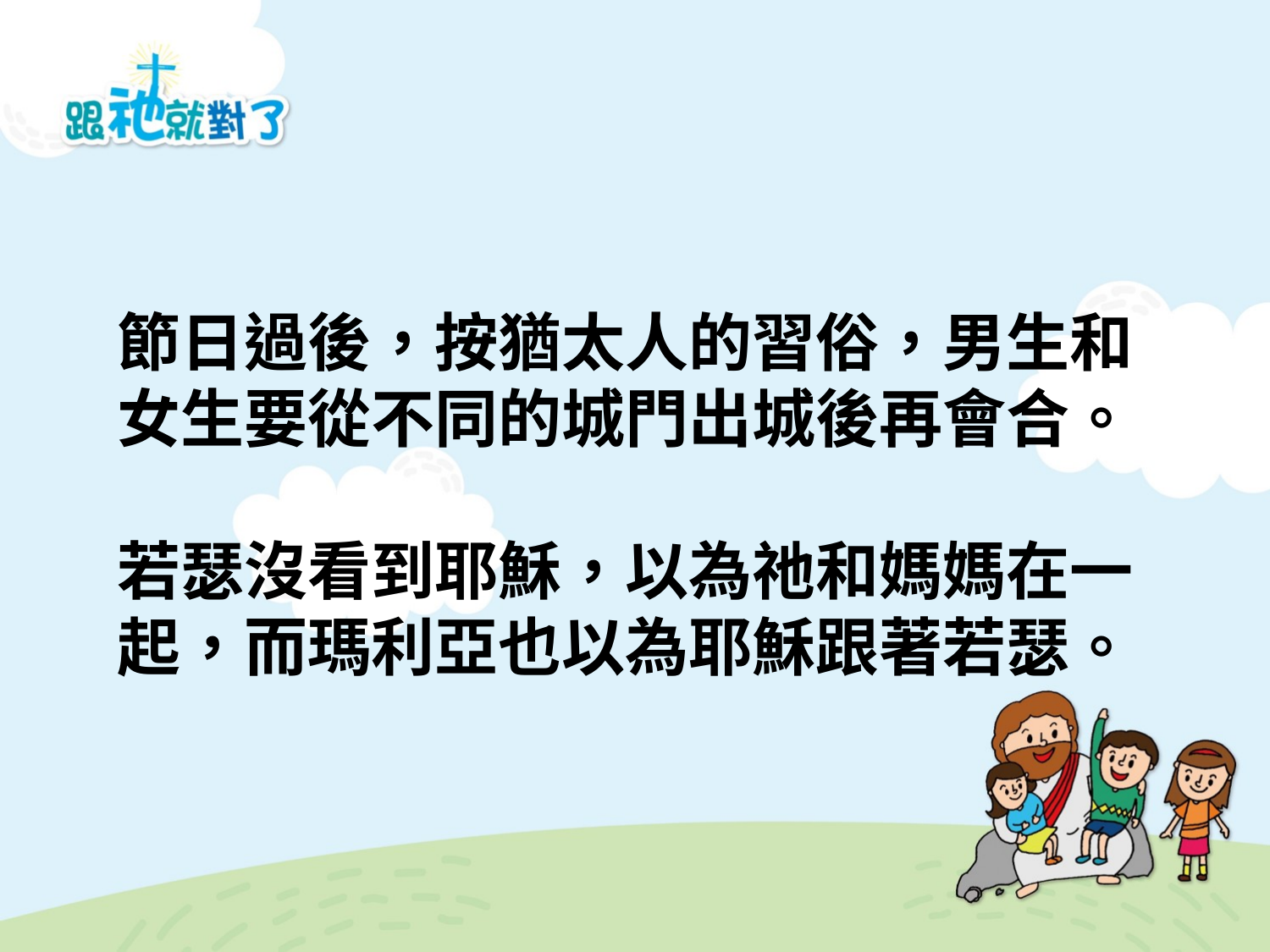

節日過後，按猶太人的習俗，男生和女生要從不同的城門出城後再會合。

若瑟沒看到耶穌，以為祂和媽媽在一起，而瑪利亞也以為耶穌跟著若瑟。